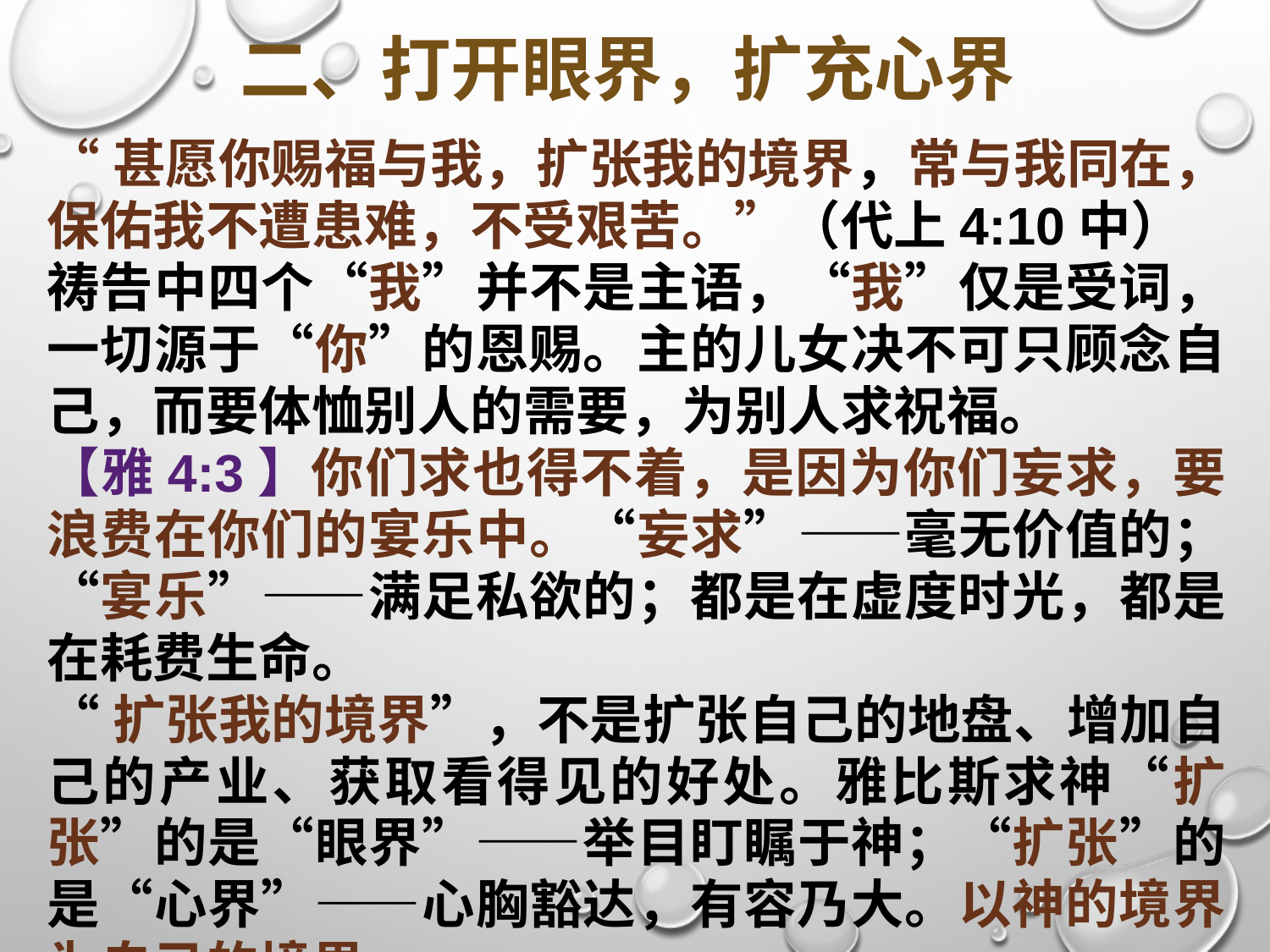

# 二、打开眼界，扩充心界
“甚愿你赐福与我，扩张我的境界，常与我同在，保佑我不遭患难，不受艰苦。”（代上4:10中）
祷告中四个“我”并不是主语，“我”仅是受词，一切源于“你”的恩赐。主的儿女决不可只顾念自己，而要体恤别人的需要，为别人求祝福。
【雅4:3】你们求也得不着，是因为你们妄求，要浪费在你们的宴乐中。“妄求”——毫无价值的；“宴乐”——满足私欲的；都是在虚度时光，都是在耗费生命。
“扩张我的境界”，不是扩张自己的地盘、增加自己的产业、获取看得见的好处。雅比斯求神“扩张”的是“眼界”——举目盯瞩于神；“扩张”的是“心界”——心胸豁达，有容乃大。以神的境界为自己的境界。